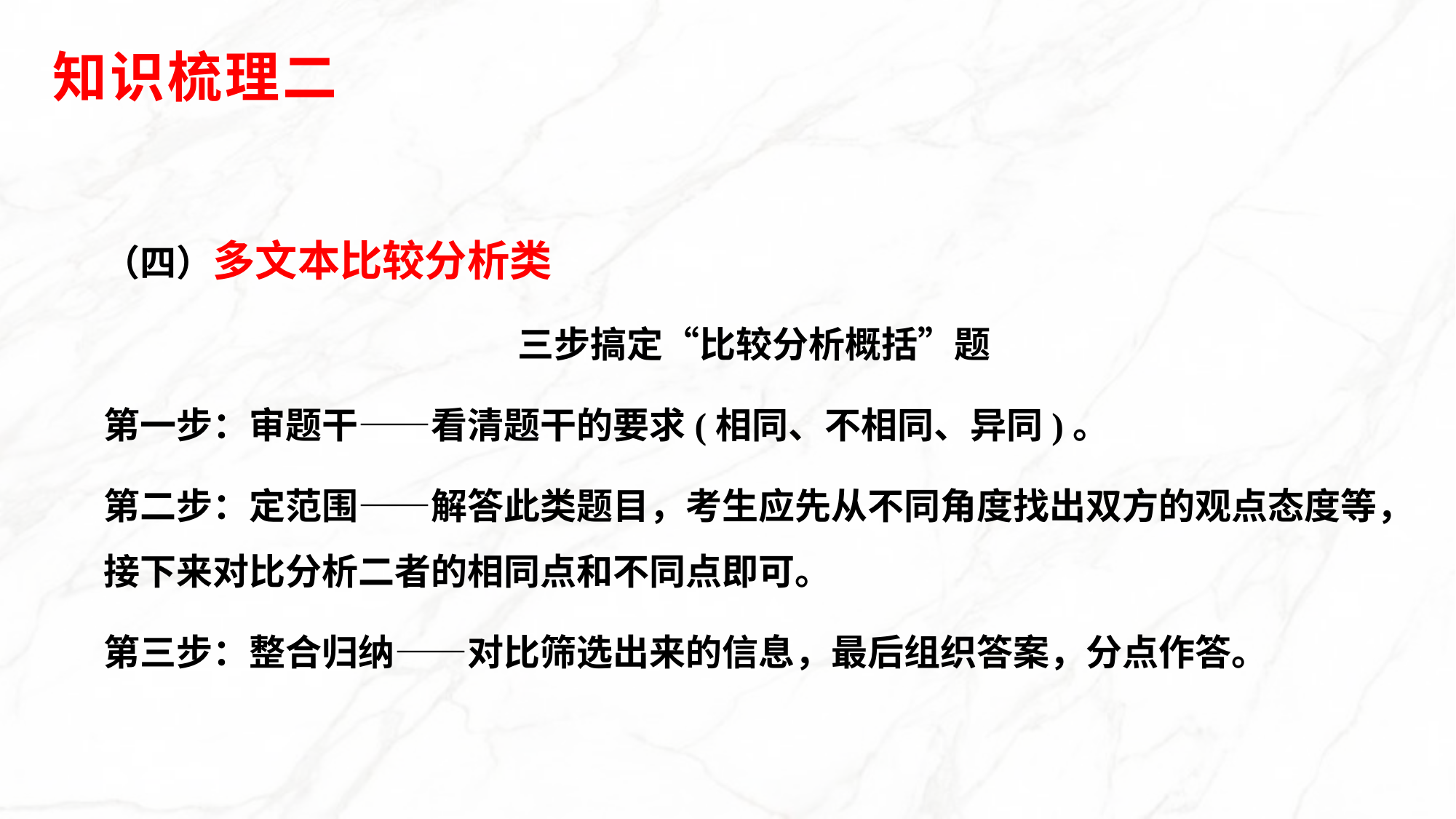

知识梳理二
（四）多文本比较分析类
三步搞定“比较分析概括”题
第一步：审题干——看清题干的要求(相同、不相同、异同)。
第二步：定范围——解答此类题目，考生应先从不同角度找出双方的观点态度等，接下来对比分析二者的相同点和不同点即可。
第三步：整合归纳——对比筛选出来的信息，最后组织答案，分点作答。